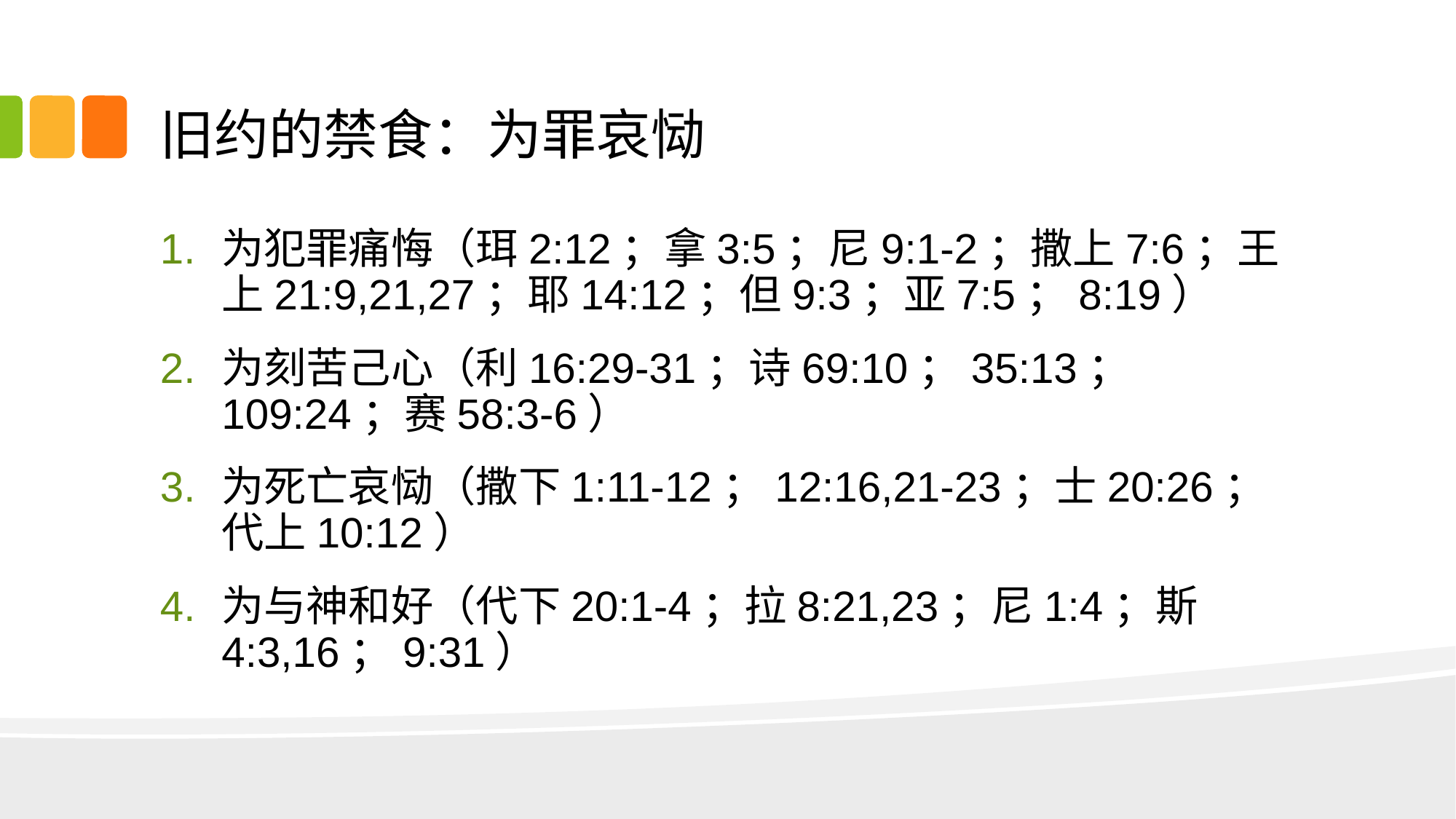

# 旧约的禁食：为罪哀恸
为犯罪痛悔（珥2:12；拿3:5；尼9:1-2；撒上7:6；王上21:9,21,27；耶14:12；但9:3；亚7:5；8:19）
为刻苦己心（利16:29-31；诗69:10；35:13；109:24；赛58:3-6）
为死亡哀恸（撒下1:11-12；12:16,21-23；士20:26；代上10:12）
为与神和好（代下20:1-4；拉8:21,23；尼1:4；斯4:3,16；9:31）